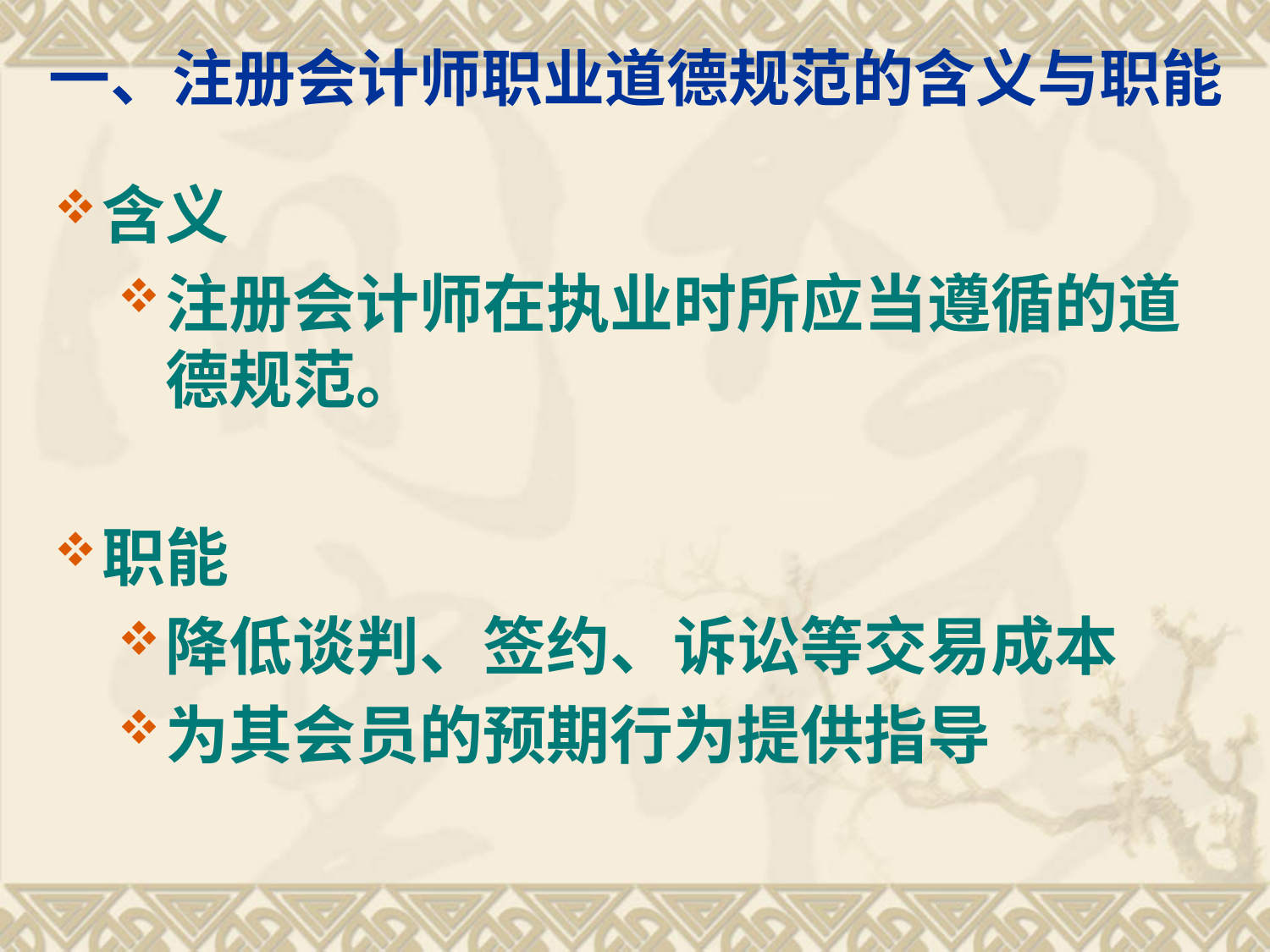

# 一、注册会计师职业道德规范的含义与职能
含义
注册会计师在执业时所应当遵循的道德规范。

职能
降低谈判、签约、诉讼等交易成本
为其会员的预期行为提供指导